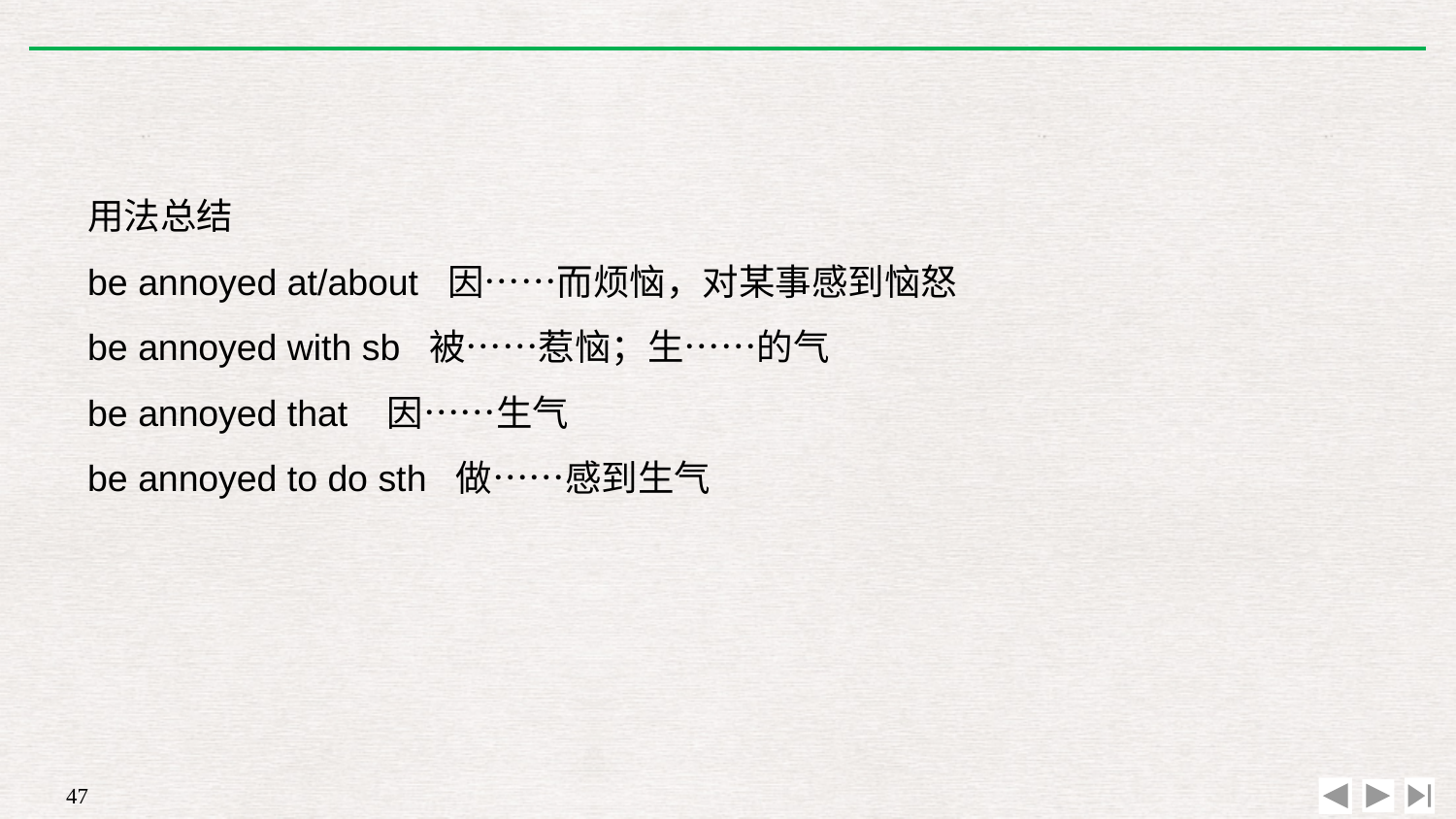

用法总结
be annoyed at/about  因……而烦恼，对某事感到恼怒
be annoyed with sb  被……惹恼；生……的气
be annoyed that   因……生气
be annoyed to do sth  做……感到生气